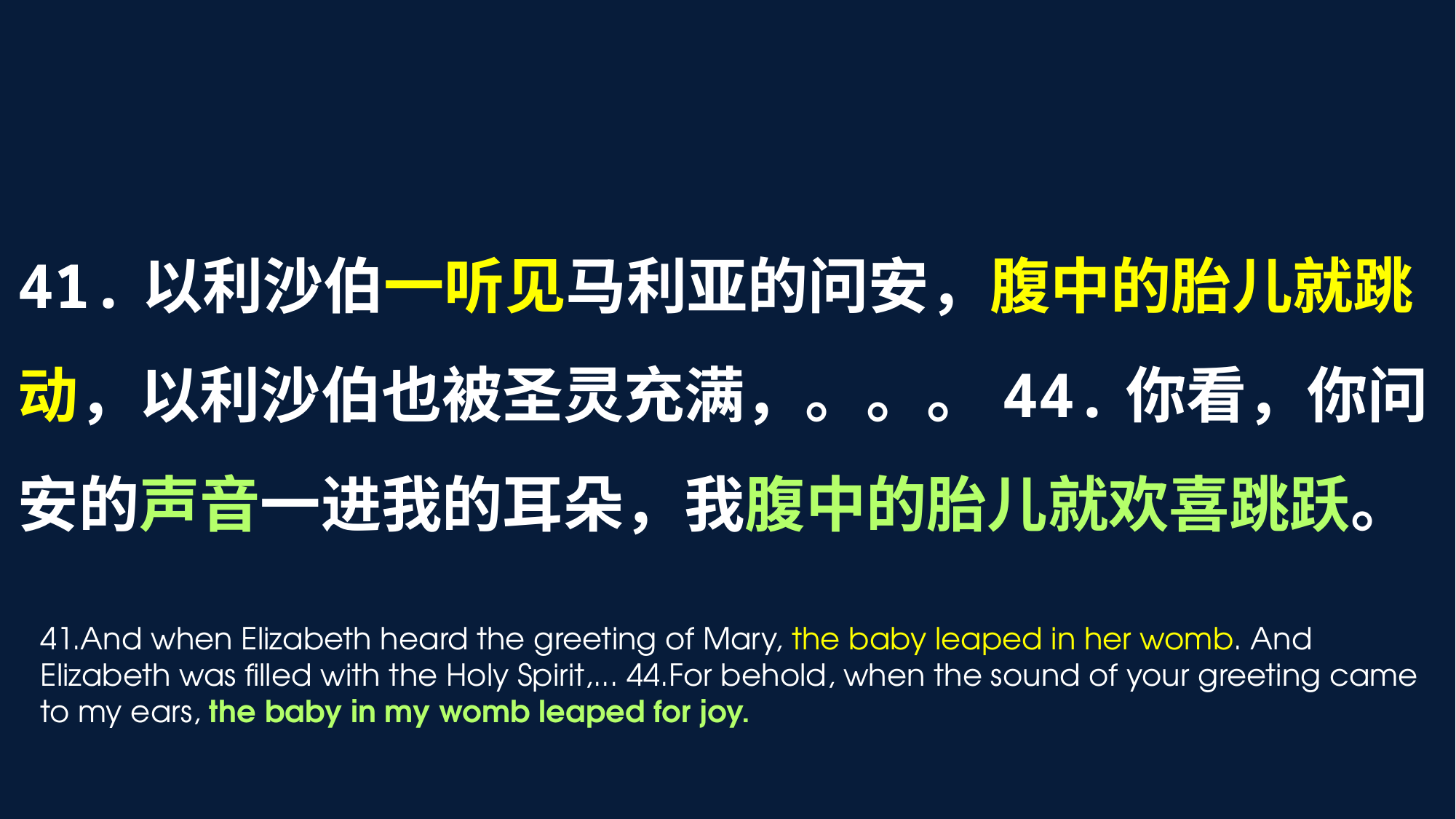

41.以利沙伯一听见马利亚的问安，腹中的胎儿就跳动，以利沙伯也被圣灵充满，。。。44.你看，你问安的声音一进我的耳朵，我腹中的胎儿就欢喜跳跃。
41.And when Elizabeth heard the greeting of Mary, the baby leaped in her womb. And Elizabeth was filled with the Holy Spirit,... 44.For behold, when the sound of your greeting came to my ears, the baby in my womb leaped for joy.